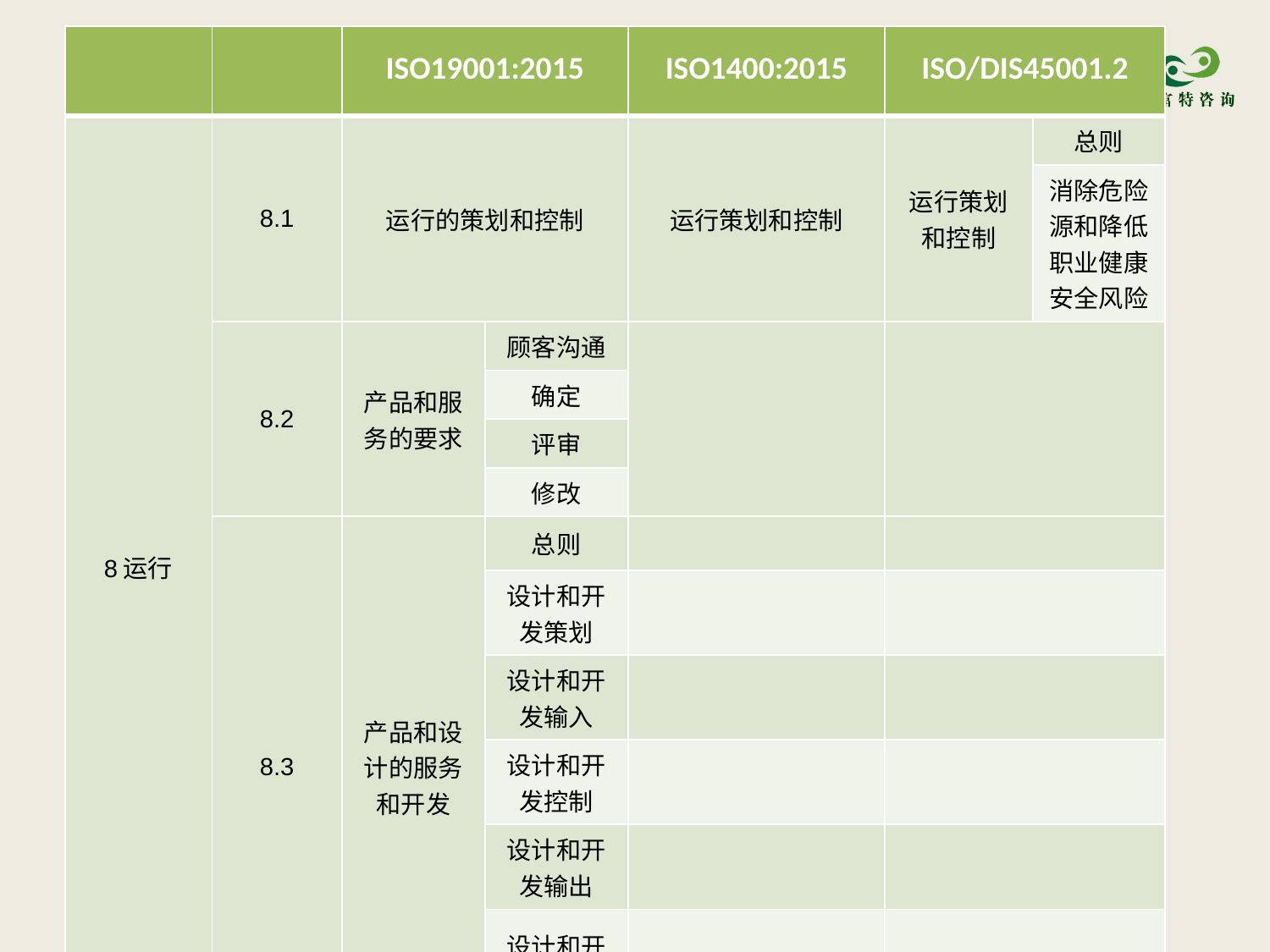

|  |  | ISO19001:2015 |  | ISO1400:2015 | ISO/DIS45001.2 |  |
| --- | --- | --- | --- | --- | --- | --- |
| 8运行 | 8.1 | 运行的策划和控制 |  | 运行策划和控制 | 运行策划和控制 | 总则 |
|  |  |  |  |  |  | 消除危险源和降低职业健康安全风险 |
|  | 8.2 | 产品和服务的要求 | 顾客沟通 |  |  |  |
|  |  |  | 确定 |  |  |  |
|  |  |  | 评审 |  |  |  |
|  |  |  | 修改 |  |  |  |
|  | 8.3 | 产品和设计的服务和开发 | 总则 |  |  |  |
|  |  |  | 设计和开发策划 |  |  |  |
|  |  |  | 设计和开发输入 |  |  |  |
|  |  |  | 设计和开发控制 |  |  |  |
|  |  |  | 设计和开发输出 |  |  |  |
|  |  |  | 设计和开发更改 |  |  |  |